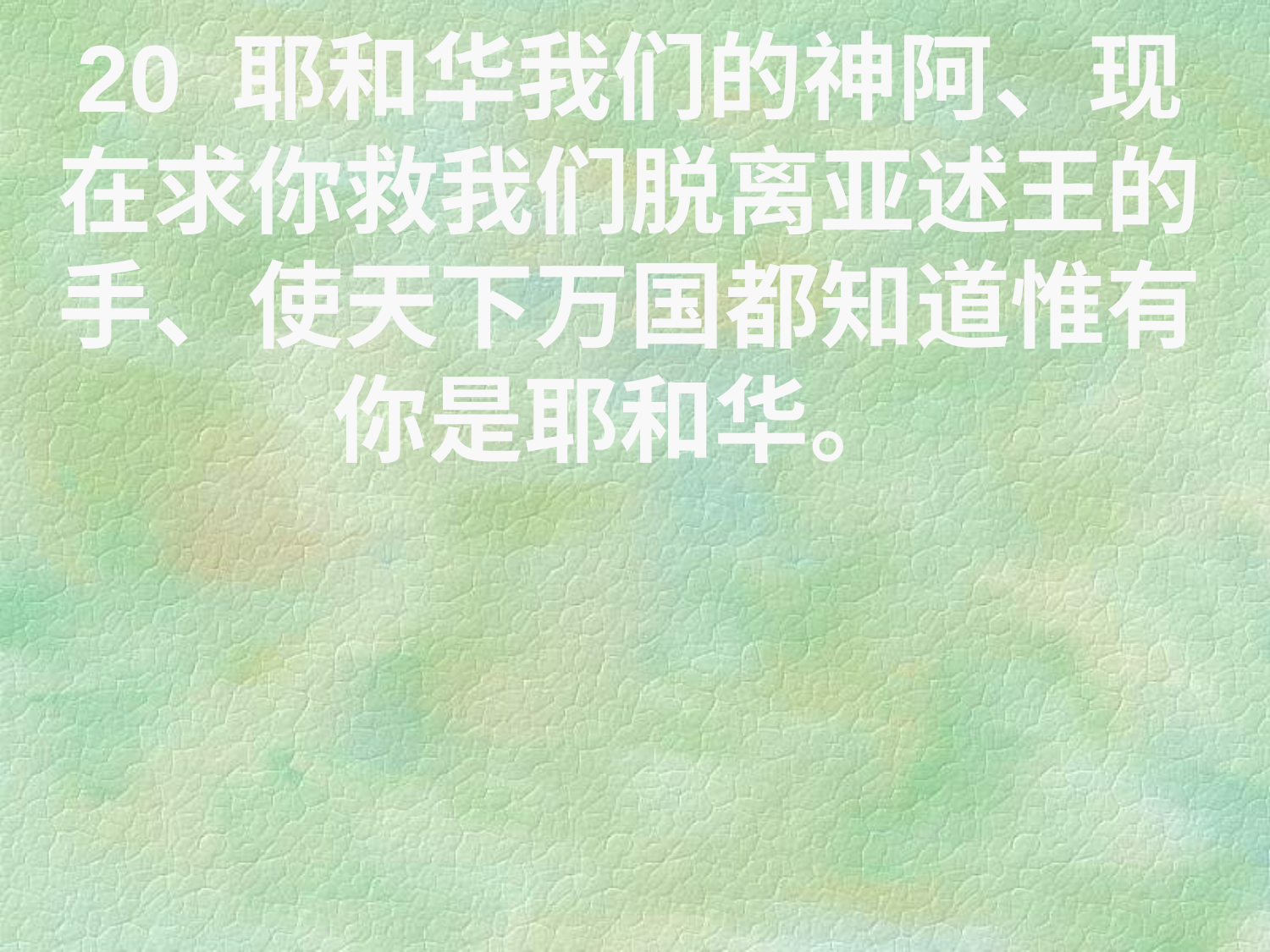

20 耶和华我们的神阿、现在求你救我们脱离亚述王的手、使天下万国都知道惟有你是耶和华。